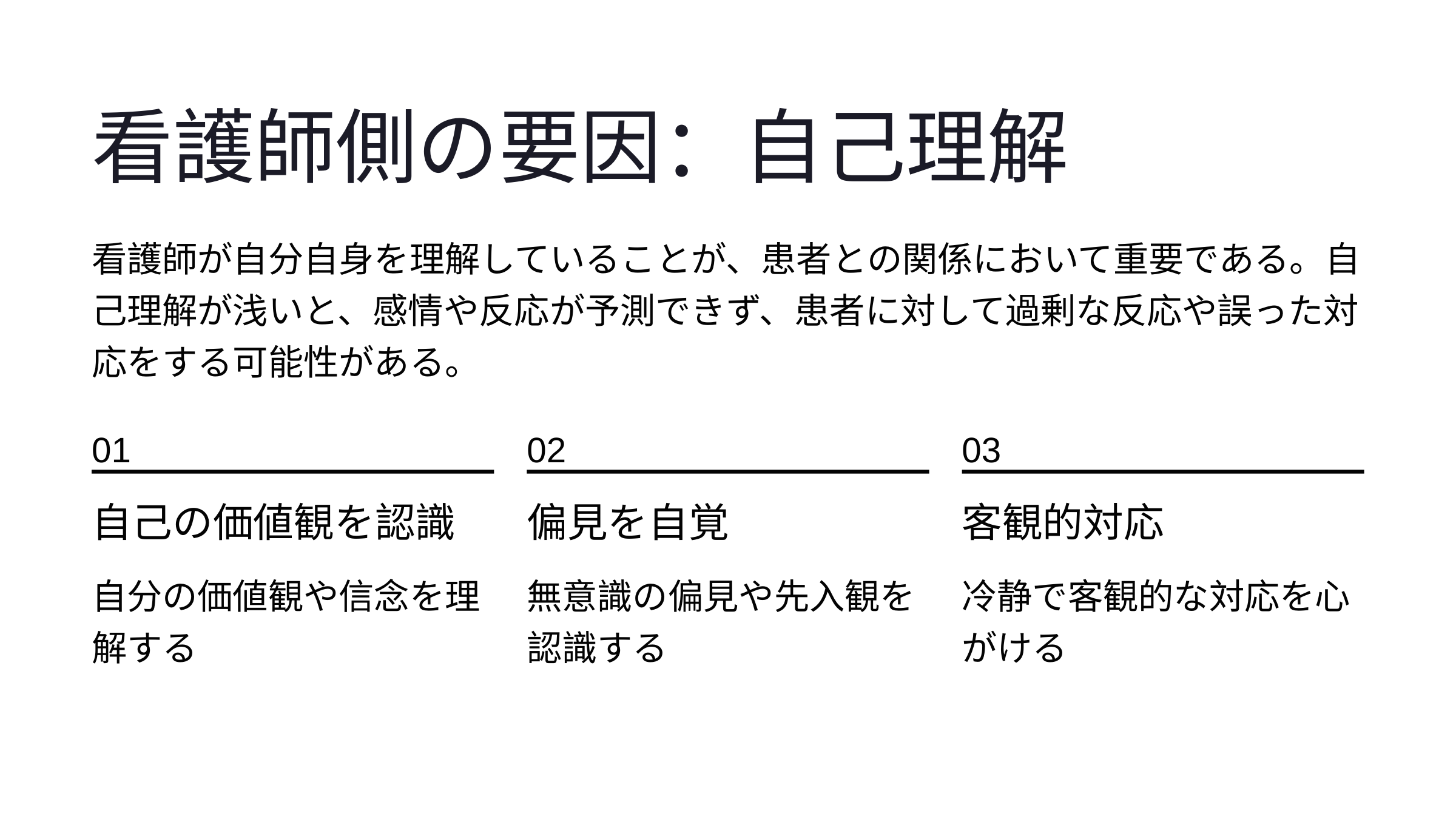

看護師側の要因：自己理解
看護師が自分自身を理解していることが、患者との関係において重要である。自己理解が浅いと、感情や反応が予測できず、患者に対して過剰な反応や誤った対応をする可能性がある。
01
02
03

自己の価値観を認識
偏見を自覚
客観的対応
自分の価値観や信念を理解する
無意識の偏見や先入観を認識する
冷静で客観的な対応を心がける